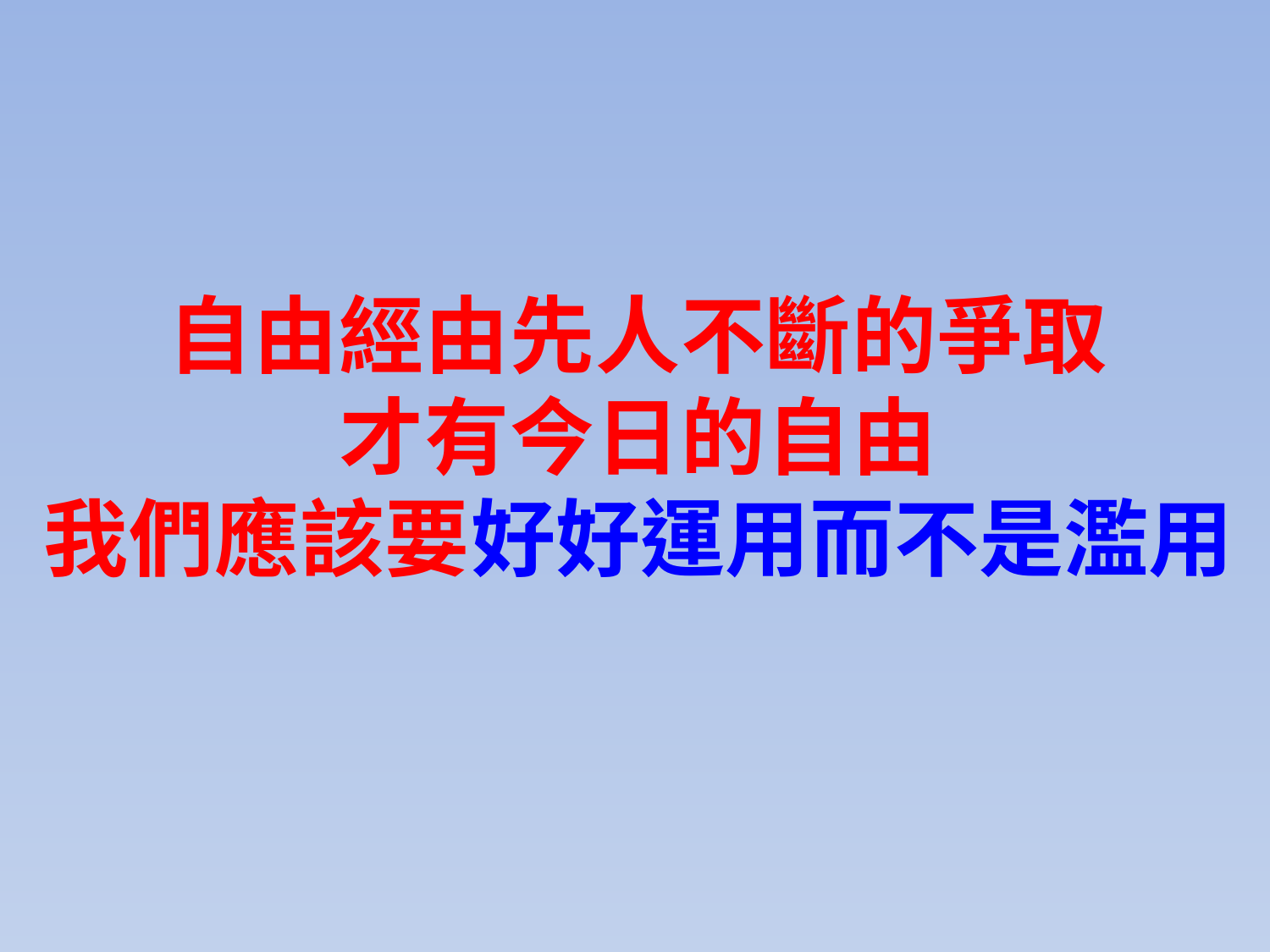

自由經由先人不斷的爭取
才有今日的自由
我們應該要好好運用而不是濫用